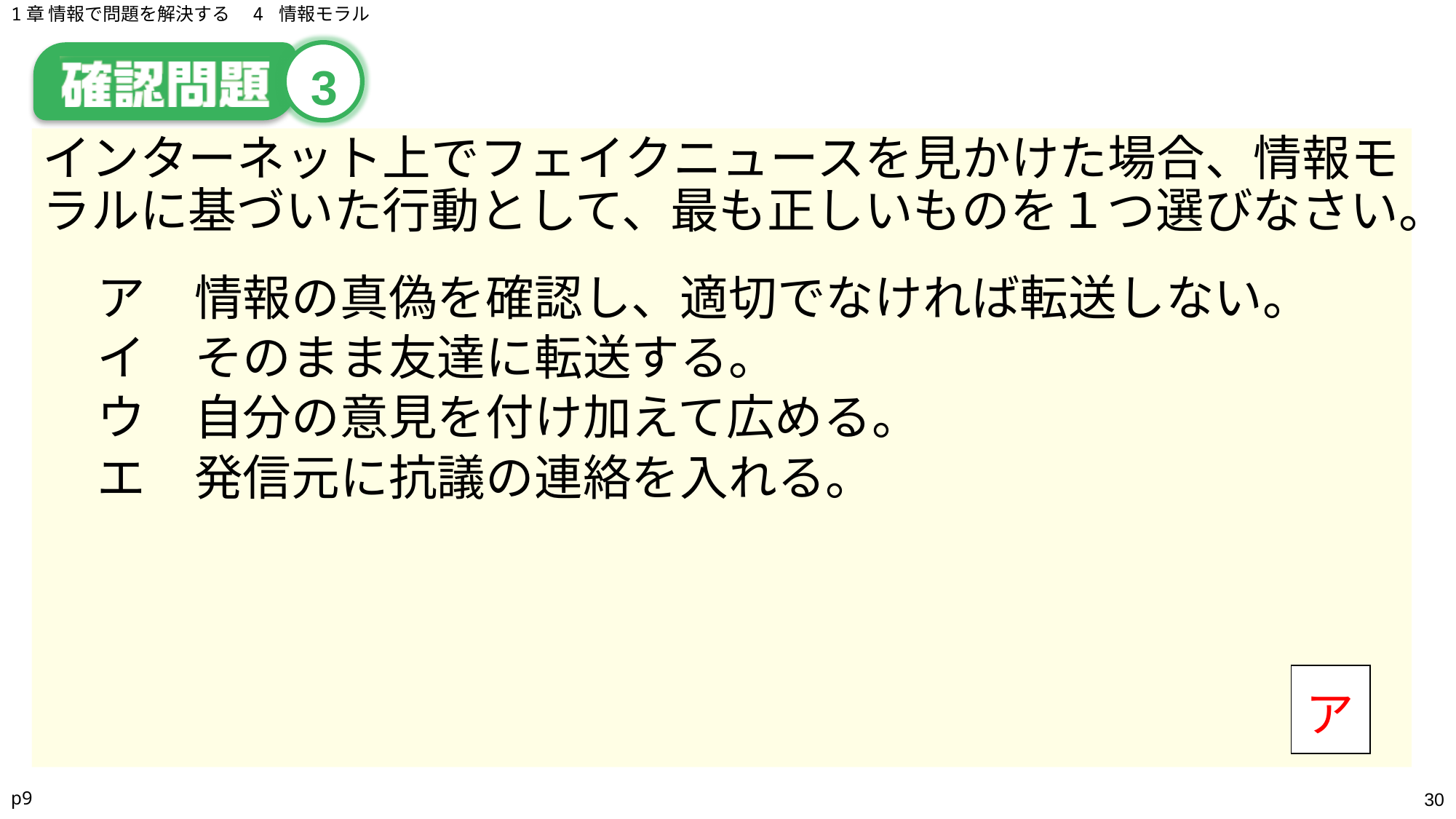

1章 情報で問題を解決する　4 情報モラル
# 3
インターネット上でフェイクニュースを見かけた場合、情報モラルに基づいた行動として、最も正しいものを１つ選びなさい。
ア　情報の真偽を確認し、適切でなければ転送しない。
イ　そのまま友達に転送する。
ウ　自分の意見を付け加えて広める。
エ　発信元に抗議の連絡を入れる。
|  |
| --- |
ア
p9
30